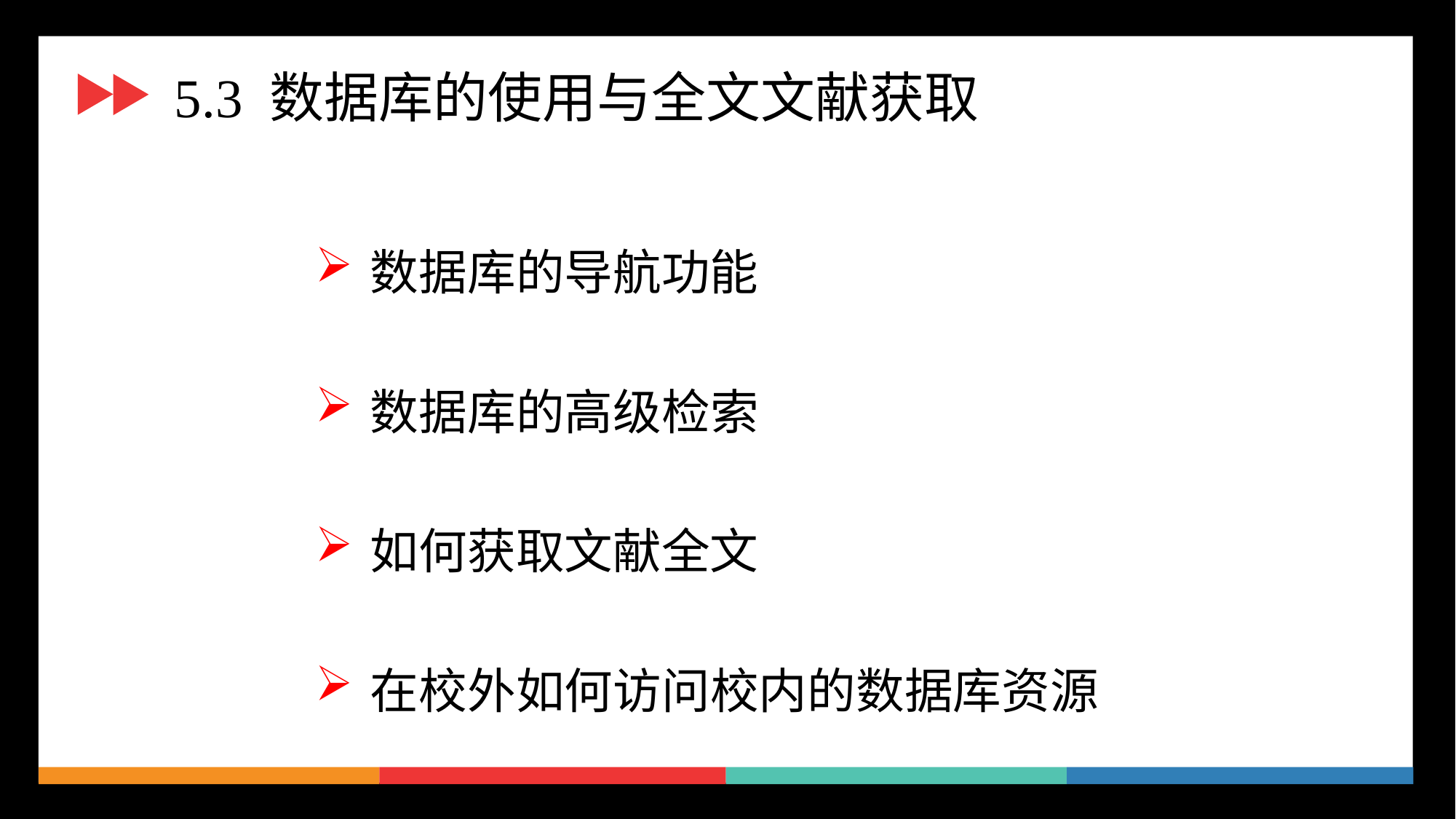

5.3 数据库的使用与全文文献获取

数据库的导航功能
数据库的高级检索
如何获取文献全文
在校外如何访问校内的数据库资源